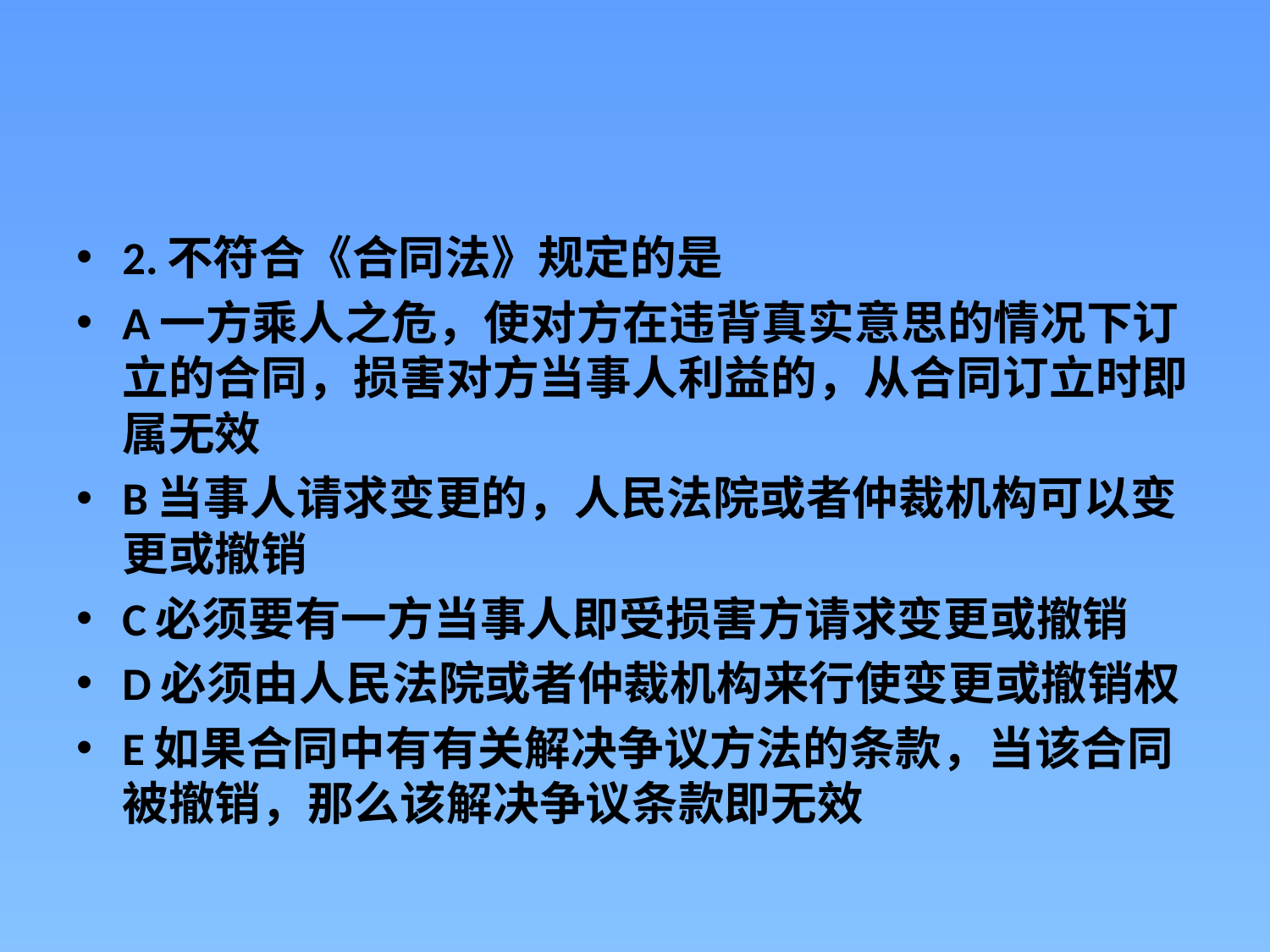

#
2.不符合《合同法》规定的是
A一方乘人之危，使对方在违背真实意思的情况下订立的合同，损害对方当事人利益的，从合同订立时即属无效
B当事人请求变更的，人民法院或者仲裁机构可以变更或撤销
C必须要有一方当事人即受损害方请求变更或撤销
D必须由人民法院或者仲裁机构来行使变更或撤销权
E如果合同中有有关解决争议方法的条款，当该合同被撤销，那么该解决争议条款即无效